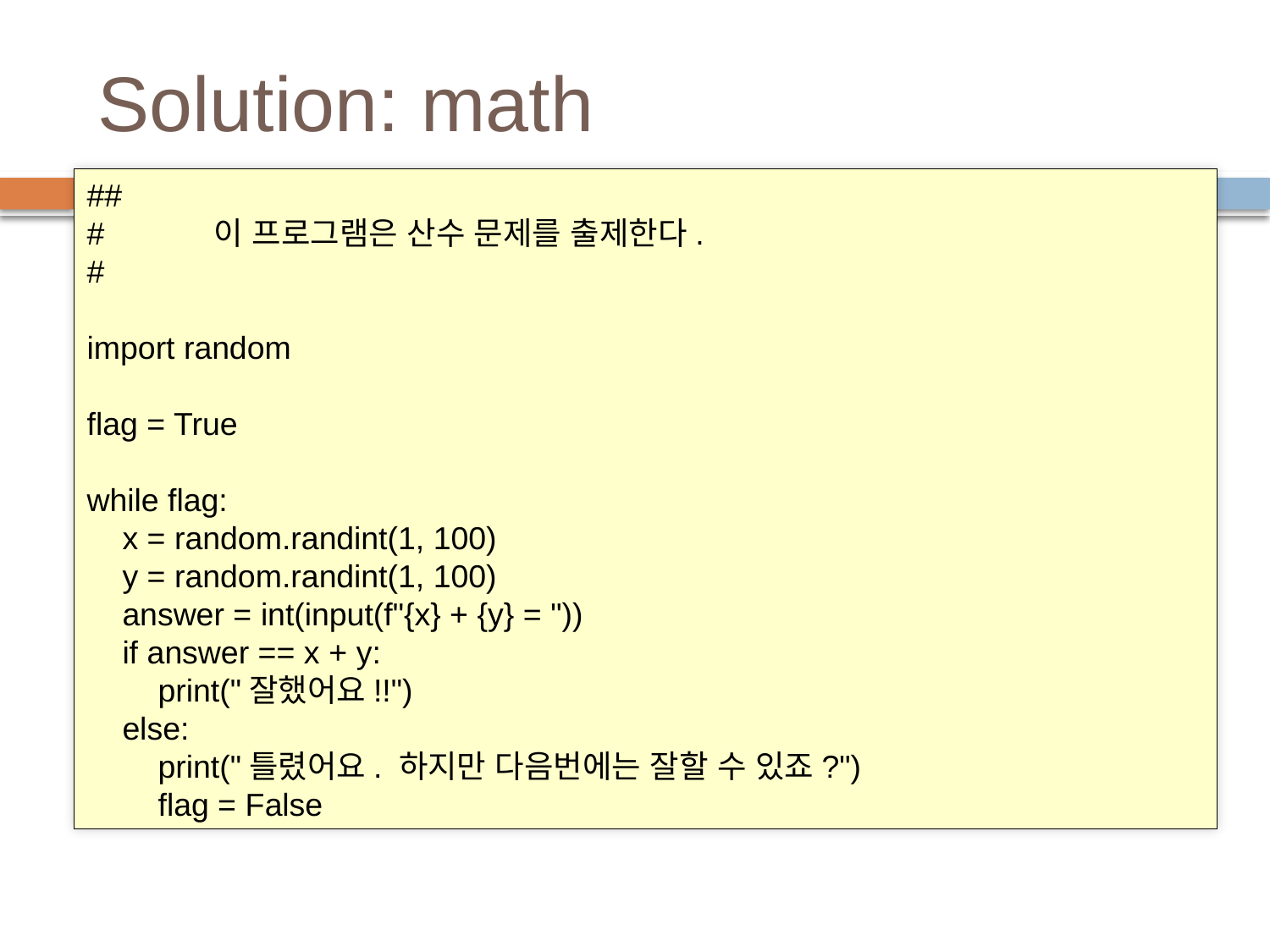

# Solution: math
##
#	이 프로그램은 산수 문제를 출제한다.
#

import random

flag = True

while flag:
    x = random.randint(1, 100)
    y = random.randint(1, 100)
    answer = int(input(f"{x} + {y} = "))
    if answer == x + y:
        print("잘했어요!!")
    else:
        print("틀렸어요. 하지만 다음번에는 잘할 수 있죠?")
        flag = False